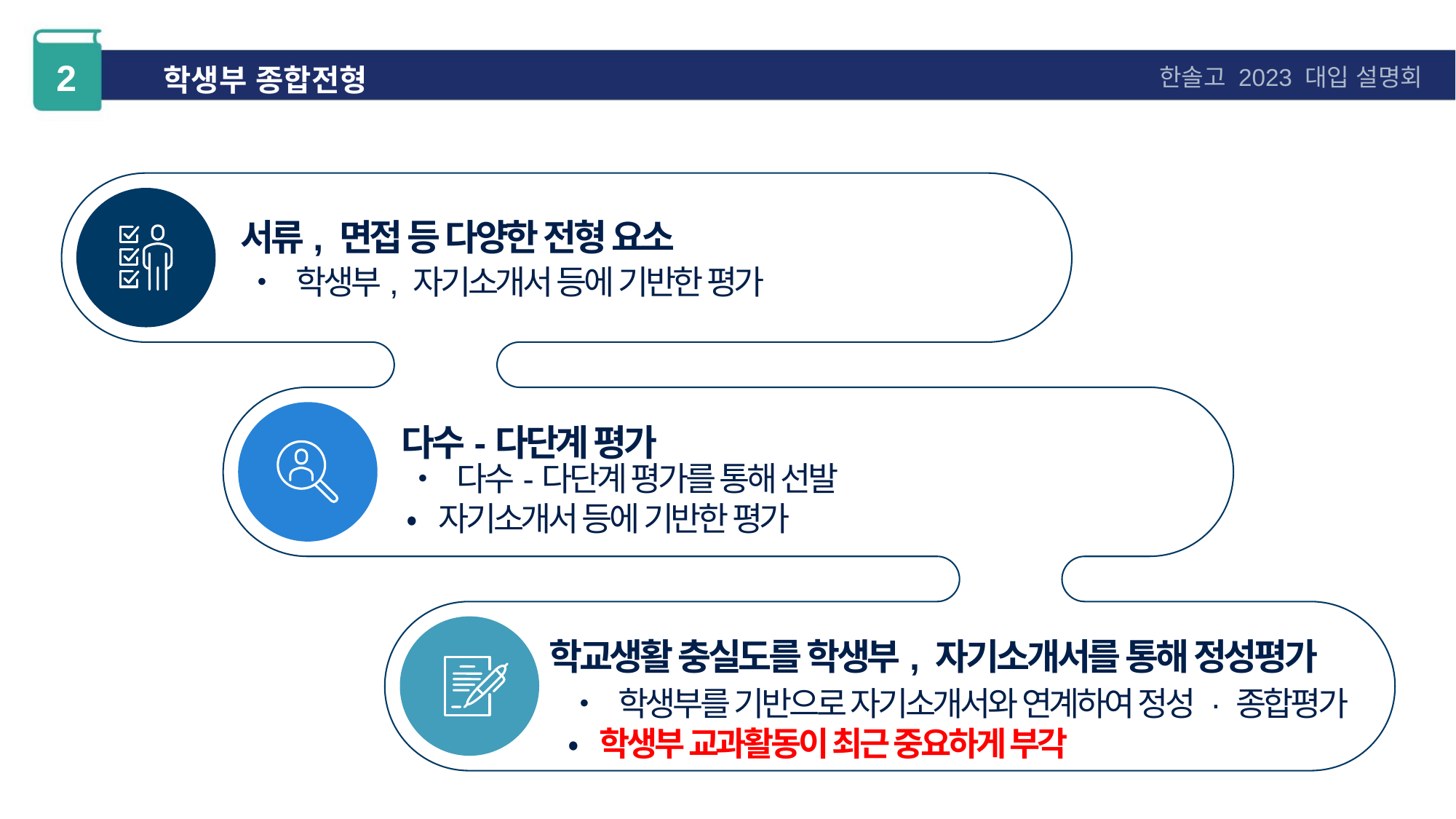

2
학생부 종합전형
한솔고 2023 대입 설명회

서류, 면접 등 다양한 전형 요소

•  학생부, 자기소개서 등에 기반한 평가

다수-다단계 평가

•  다수-다단계 평가를 통해 선발
•  자기소개서 등에 기반한 평가

학교생활 충실도를 학생부, 자기소개서를 통해 정성평가

•  학생부를 기반으로 자기소개서와 연계하여 정성 · 종합평가
•  학생부 교과활동이 최근 중요하게 부각